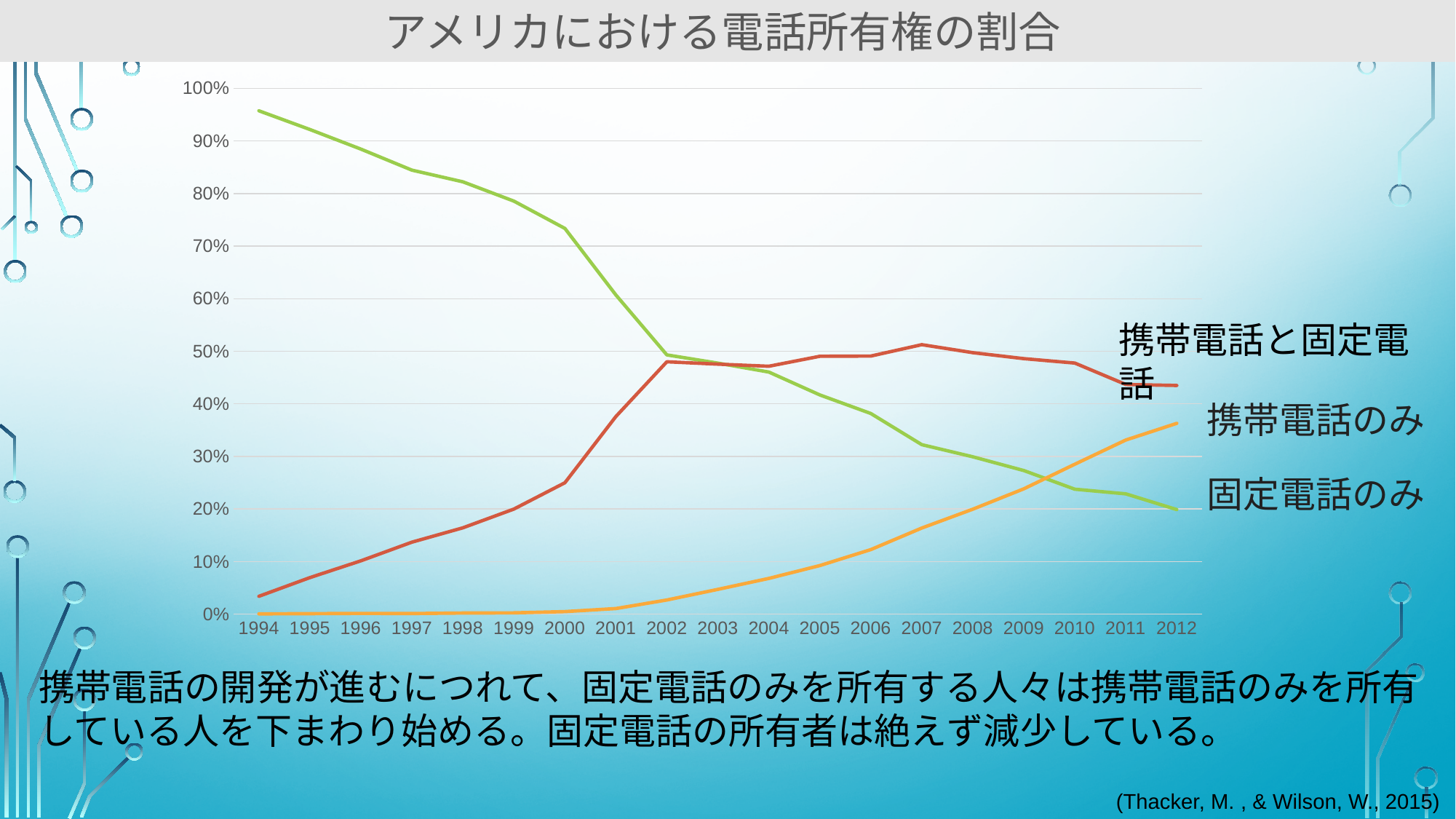

アメリカにおける電話所有権の割合

### Chart

| Category | Land Only | Cell Only | Both |
|---|---|---|---|
| 1994 | 0.9574 | 0.0005 | 0.034 |
| 1995 | 0.9218 | 0.0009 | 0.0695 |
| 1996 | 0.8845 | 0.0014 | 0.1014 |
| 1997 | 0.8445 | 0.0012 | 0.1369 |
| 1998 | 0.8223 | 0.0022 | 0.1642 |
| 1999 | 0.7856 | 0.0025 | 0.1999 |
| 2000 | 0.7337 | 0.0049 | 0.2499 |
| 2001 | 0.6072 | 0.0107 | 0.3758 |
| 2002 | 0.4931 | 0.0269 | 0.48 |
| 2003 | 0.4774 | 0.0471 | 0.4755 |
| 2004 | 0.4604 | 0.068 | 0.4715 |
| 2005 | 0.4169 | 0.0924 | 0.4905 |
| 2006 | 0.3816 | 0.1228 | 0.4909 |
| 2007 | 0.3223 | 0.1638 | 0.5126 |
| 2008 | 0.2993 | 0.1996 | 0.4974 |
| 2009 | 0.2731 | 0.2384 | 0.4859 |
| 2010 | 0.2376 | 0.2851 | 0.4775 |
| 2011 | 0.2288 | 0.3312 | 0.4368 |
| 2012 | 0.1989 | 0.3629 | 0.4349 |
携帯電話と固定電話
携帯電話のみ
固定電話のみ
携帯電話の開発が進むにつれて、固定電話のみを所有する人々は携帯電話のみを所有している人を下まわり始める。固定電話の所有者は絶えず減少している。
(Thacker, M. , & Wilson, W., 2015)